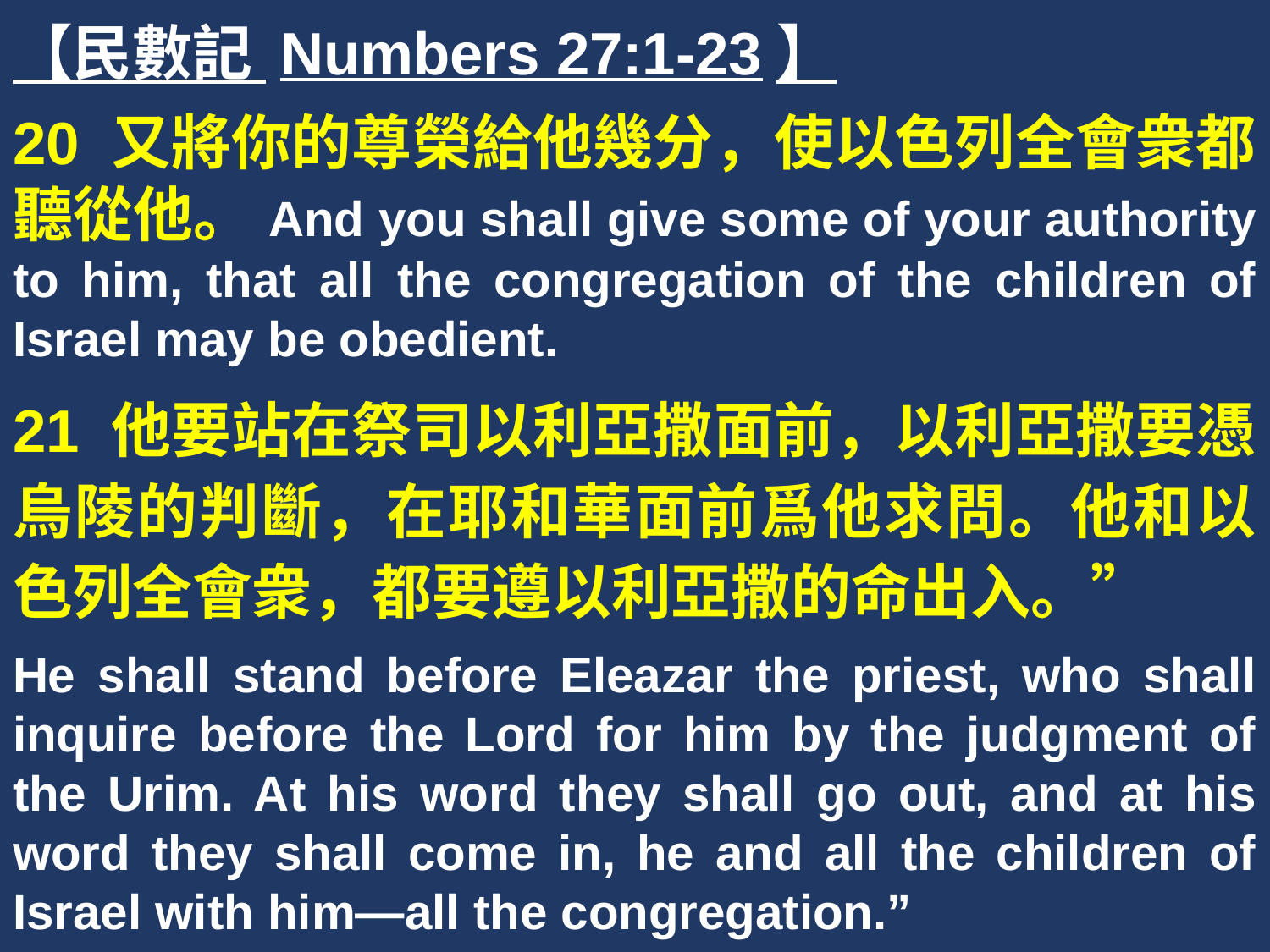

【民數記 Numbers 27:1-23】
20 又將你的尊榮給他幾分，使以色列全會衆都聽從他。And you shall give some of your authority to him, that all the congregation of the children of Israel may be obedient.
21 他要站在祭司以利亞撒面前，以利亞撒要憑烏陵的判斷，在耶和華面前爲他求問。他和以色列全會衆，都要遵以利亞撒的命出入。”
He shall stand before Eleazar the priest, who shall inquire before the Lord for him by the judgment of the Urim. At his word they shall go out, and at his word they shall come in, he and all the children of Israel with him—all the congregation.”